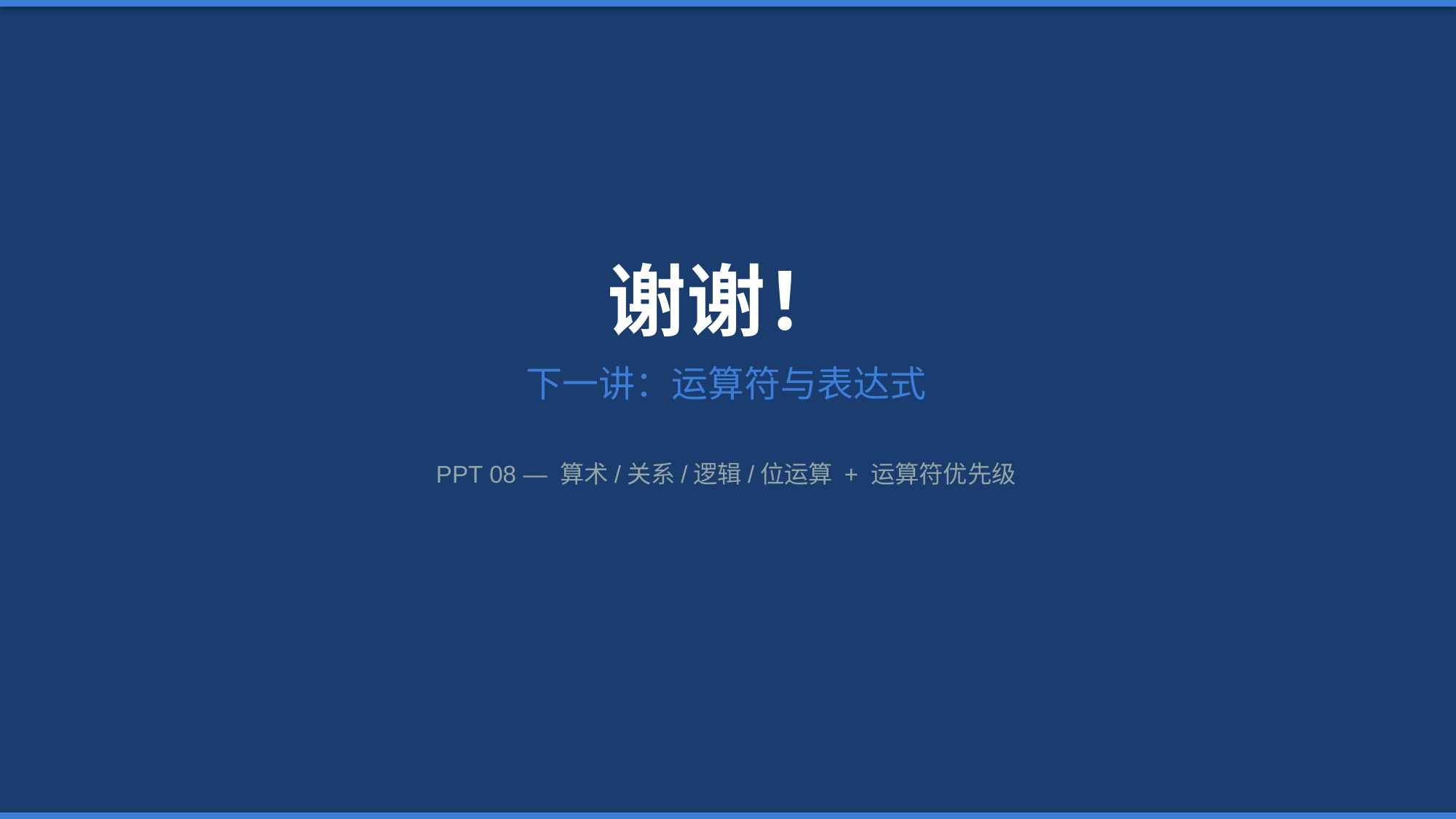

谢谢！
下一讲：运算符与表达式
PPT 08 — 算术/关系/逻辑/位运算 + 运算符优先级